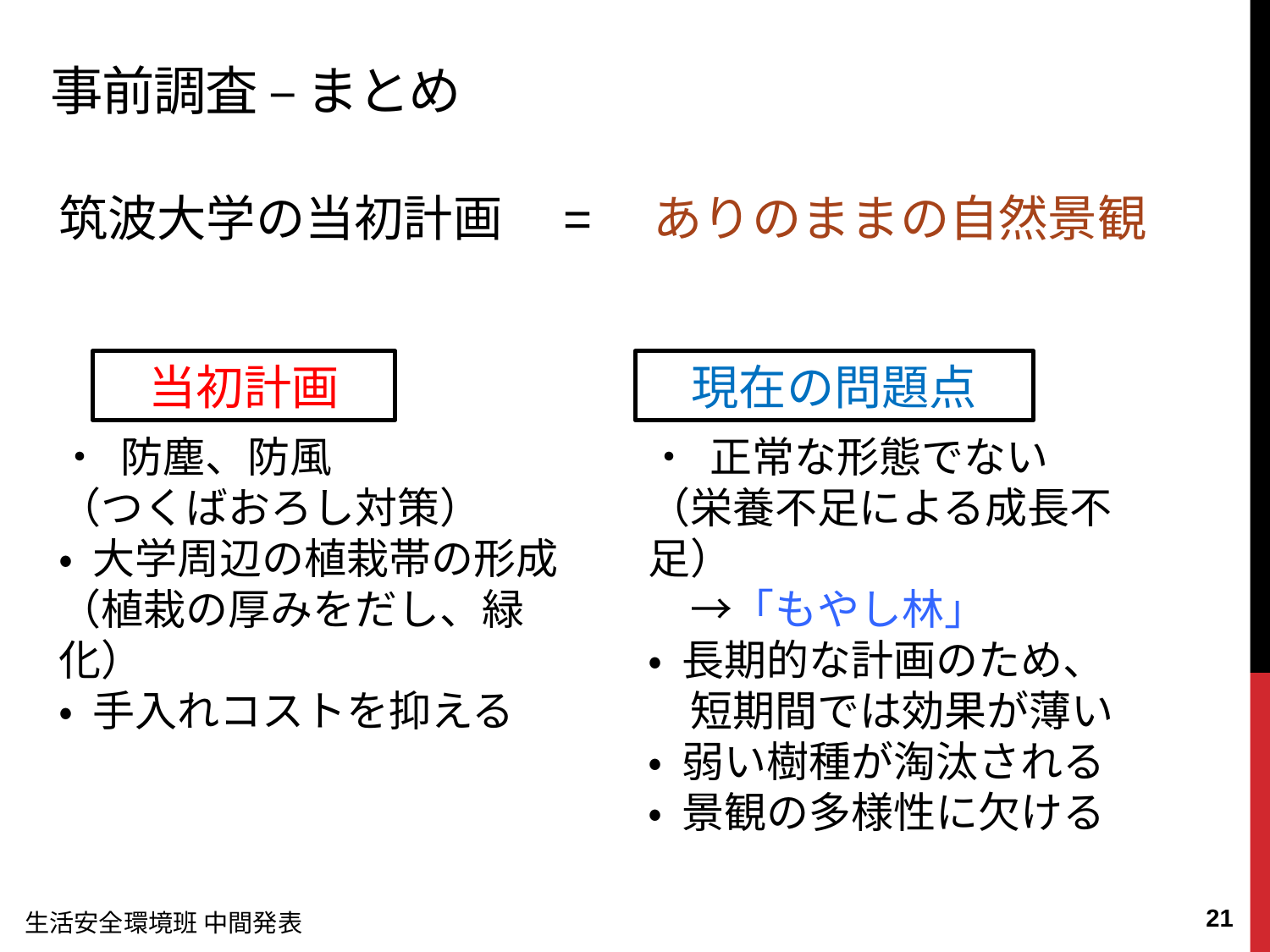

事前調査 – まとめ

筑波大学の当初計画　=　ありのままの自然景観

当初計画
現在の問題点
• 防塵、防風
（つくばおろし対策）
• 大学周辺の植栽帯の形成
（植栽の厚みをだし、緑化）
• 手入れコストを抑える

• 正常な形態でない
（栄養不足による成長不足）
　→「もやし林」
• 長期的な計画のため、
　短期間では効果が薄い
• 弱い樹種が淘汰される
• 景観の多様性に欠ける
21
生活安全環境班 中間発表